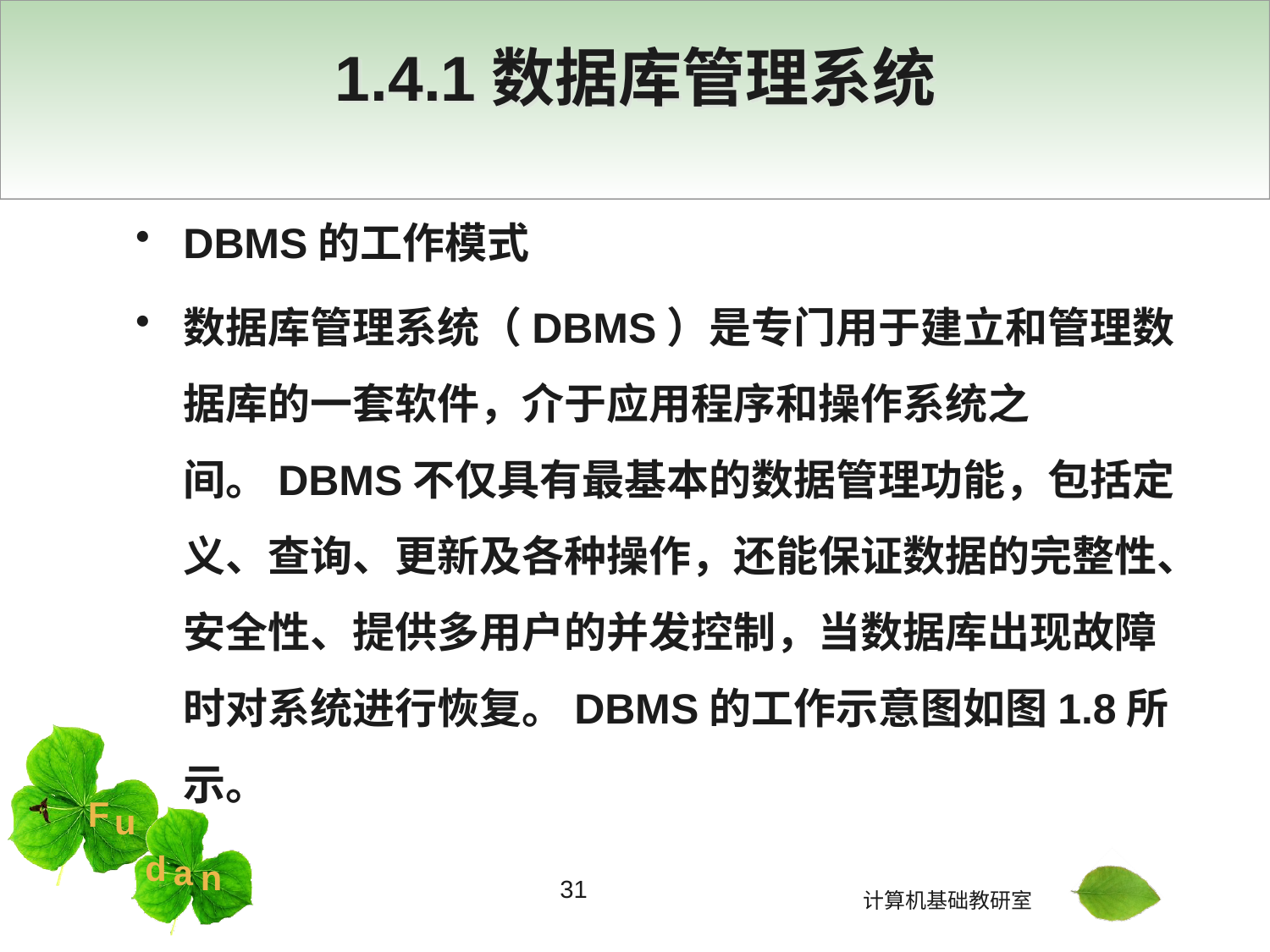

# 1.4.1数据库管理系统
DBMS的工作模式
数据库管理系统（DBMS）是专门用于建立和管理数据库的一套软件，介于应用程序和操作系统之间。DBMS不仅具有最基本的数据管理功能，包括定义、查询、更新及各种操作，还能保证数据的完整性、安全性、提供多用户的并发控制，当数据库出现故障时对系统进行恢复。DBMS的工作示意图如图1.8所示。
31